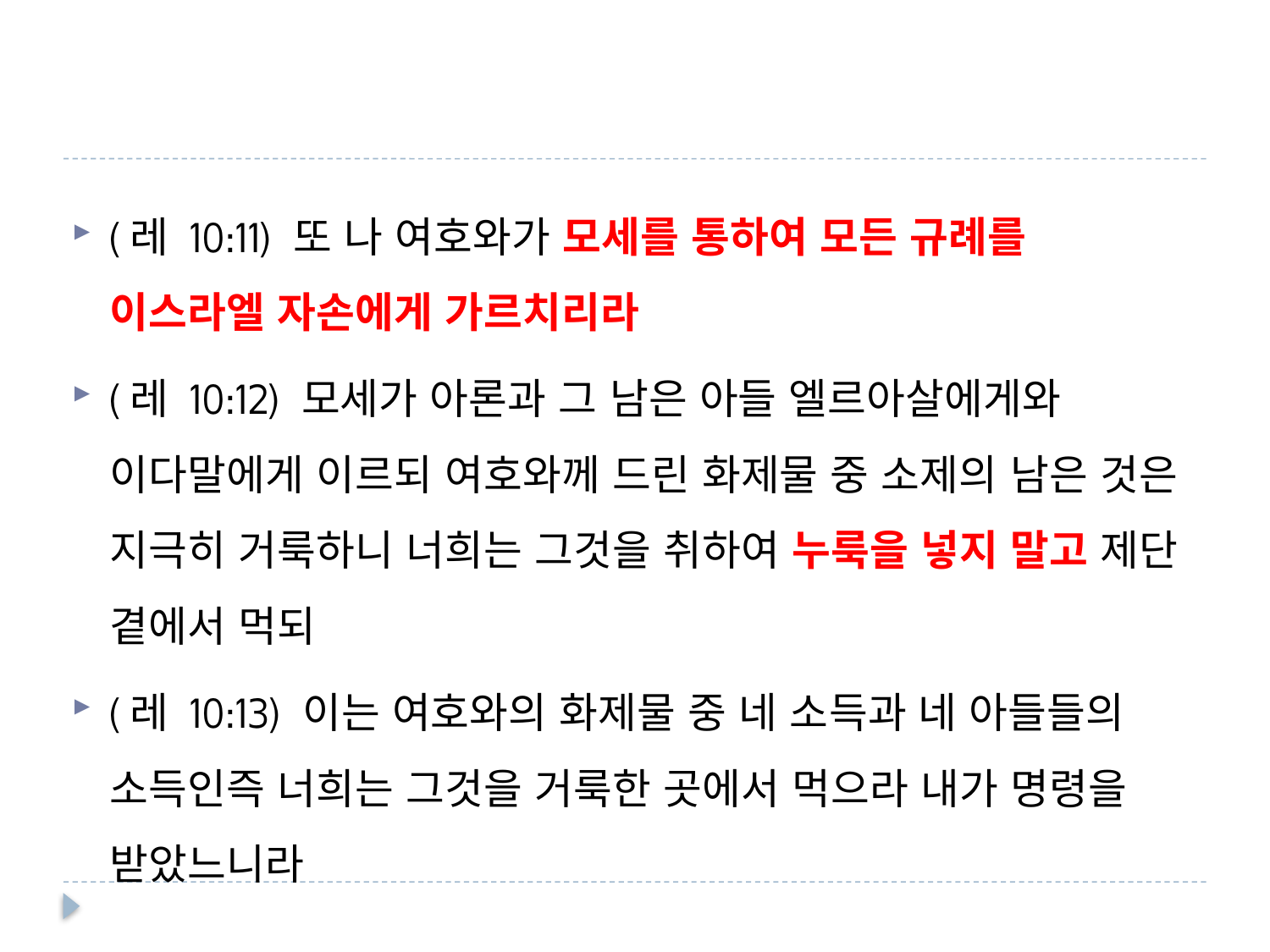

#
(레 10:11) 또 나 여호와가 모세를 통하여 모든 규례를 이스라엘 자손에게 가르치리라
(레 10:12) 모세가 아론과 그 남은 아들 엘르아살에게와 이다말에게 이르되 여호와께 드린 화제물 중 소제의 남은 것은 지극히 거룩하니 너희는 그것을 취하여 누룩을 넣지 말고 제단 곁에서 먹되
(레 10:13) 이는 여호와의 화제물 중 네 소득과 네 아들들의 소득인즉 너희는 그것을 거룩한 곳에서 먹으라 내가 명령을 받았느니라